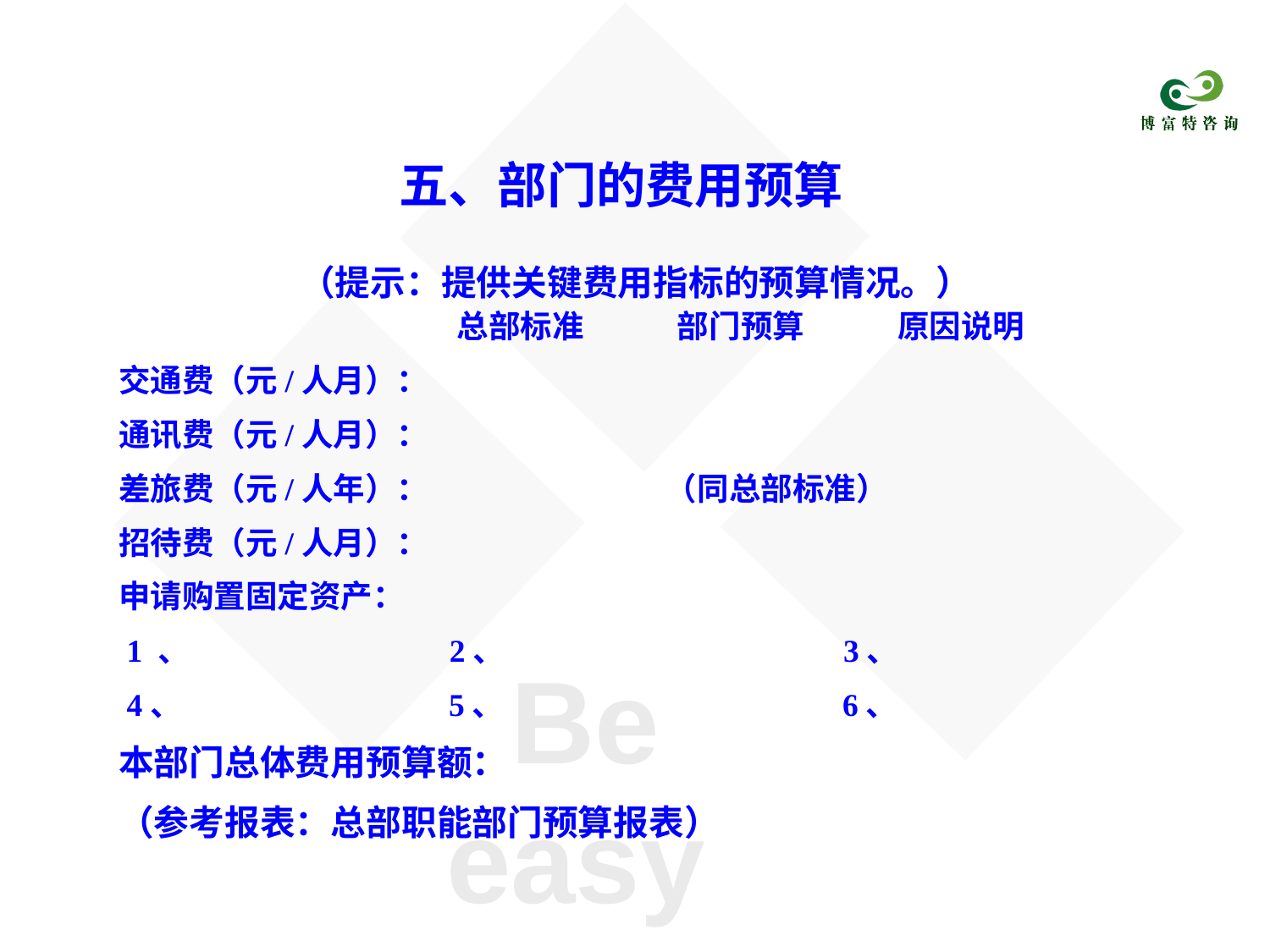

五、部门的费用预算
（提示：提供关键费用指标的预算情况。）
                                         总部标准             部门预算             原因说明
交通费（元/人月）：
通讯费（元/人月）：
差旅费（元/人年）：                                 （同总部标准）
招待费（元/人月）：
申请购置固定资产：
 1 、                                   2、                                              3、
 4、                                    5、                                              6、
本部门总体费用预算额：
（参考报表：总部职能部门预算报表）